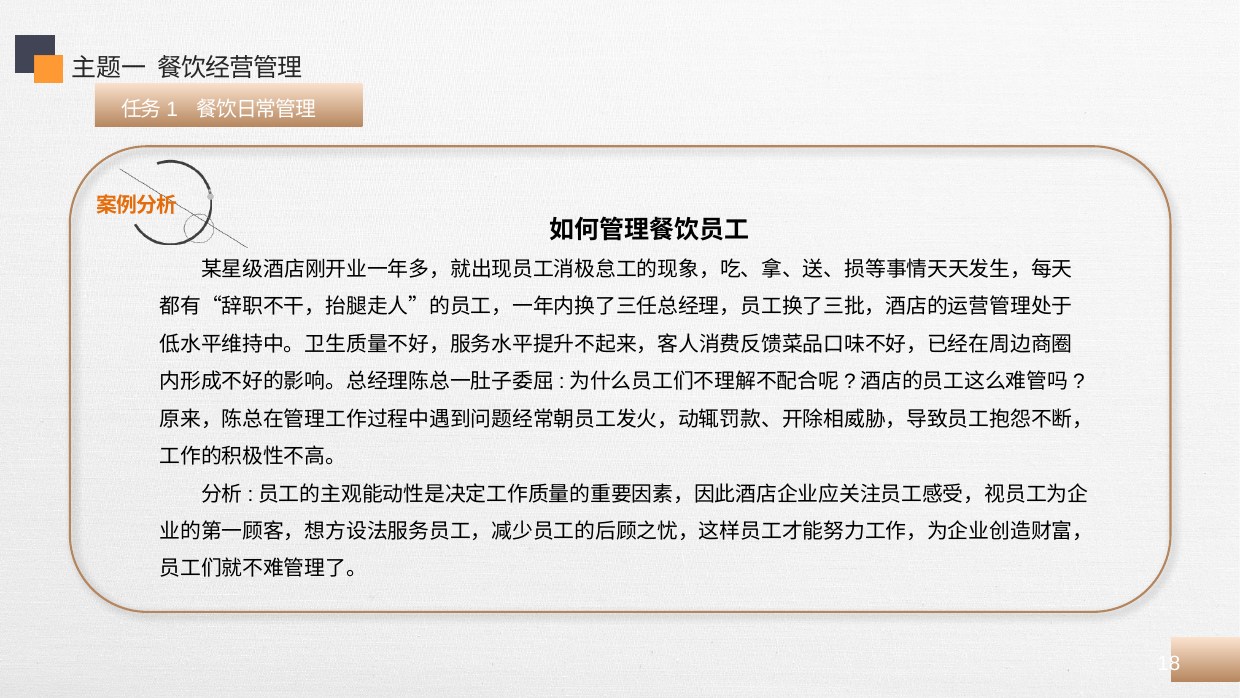

主题一  餐饮经营管理
 任务1   餐饮日常管理

如何管理餐饮员工
某星级酒店刚开业一年多，就出现员工消极怠工的现象，吃、拿、送、损等事情天天发生，每天都有“辞职不干，抬腿走人”的员工，一年内换了三任总经理，员工换了三批，酒店的运营管理处于低水平维持中。卫生质量不好，服务水平提升不起来，客人消费反馈菜品口味不好，已经在周边商圈内形成不好的影响。总经理陈总一肚子委屈:为什么员工们不理解不配合呢?酒店的员工这么难管吗?原来，陈总在管理工作过程中遇到问题经常朝员工发火，动辄罚款、开除相威胁，导致员工抱怨不断，工作的积极性不高。
分析:员工的主观能动性是决定工作质量的重要因素，因此酒店企业应关注员工感受，视员工为企业的第一顾客，想方设法服务员工，减少员工的后顾之忧，这样员工才能努力工作，为企业创造财富，员工们就不难管理了。